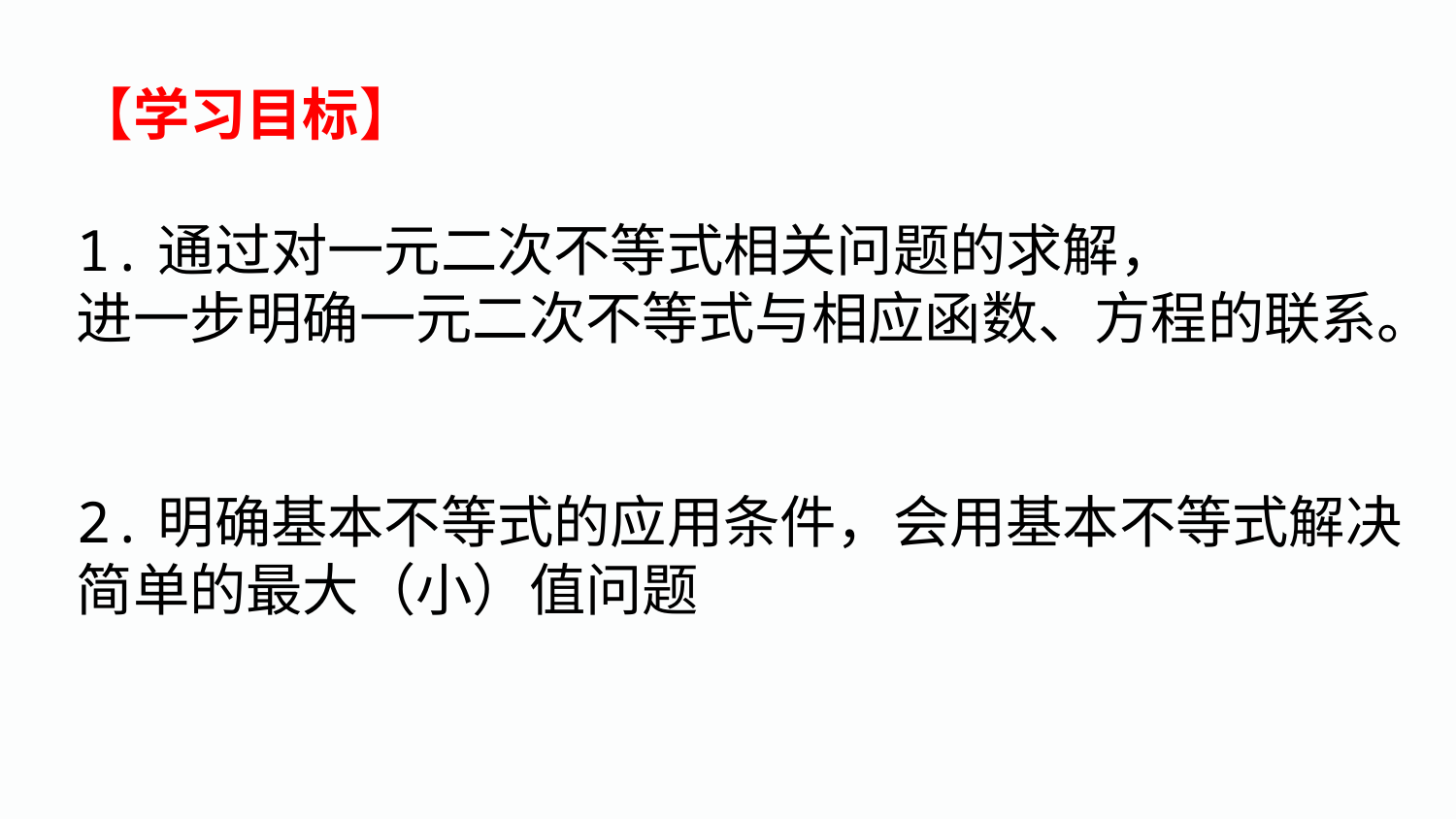

【学习目标】

1.通过对一元二次不等式相关问题的求解，
进一步明确一元二次不等式与相应函数、方程的联系。

2.明确基本不等式的应用条件，会用基本不等式解决
简单的最大（小）值问题